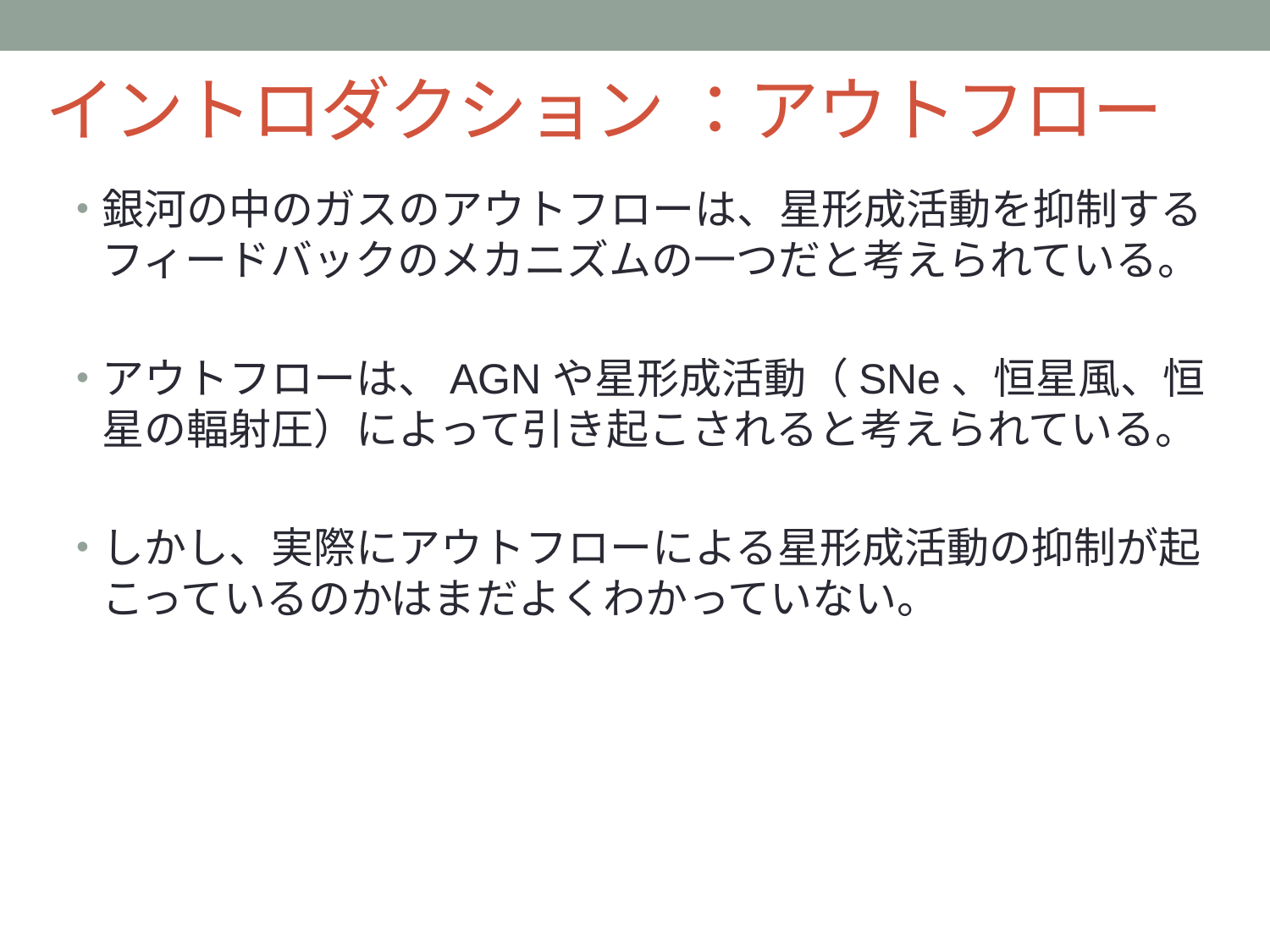

# イントロダクション	：アウトフロー
銀河の中のガスのアウトフローは、星形成活動を抑制するフィードバックのメカニズムの一つだと考えられている。

アウトフローは、AGNや星形成活動（SNe、恒星風、恒星の輻射圧）によって引き起こされると考えられている。

しかし、実際にアウトフローによる星形成活動の抑制が起こっているのかはまだよくわかっていない。